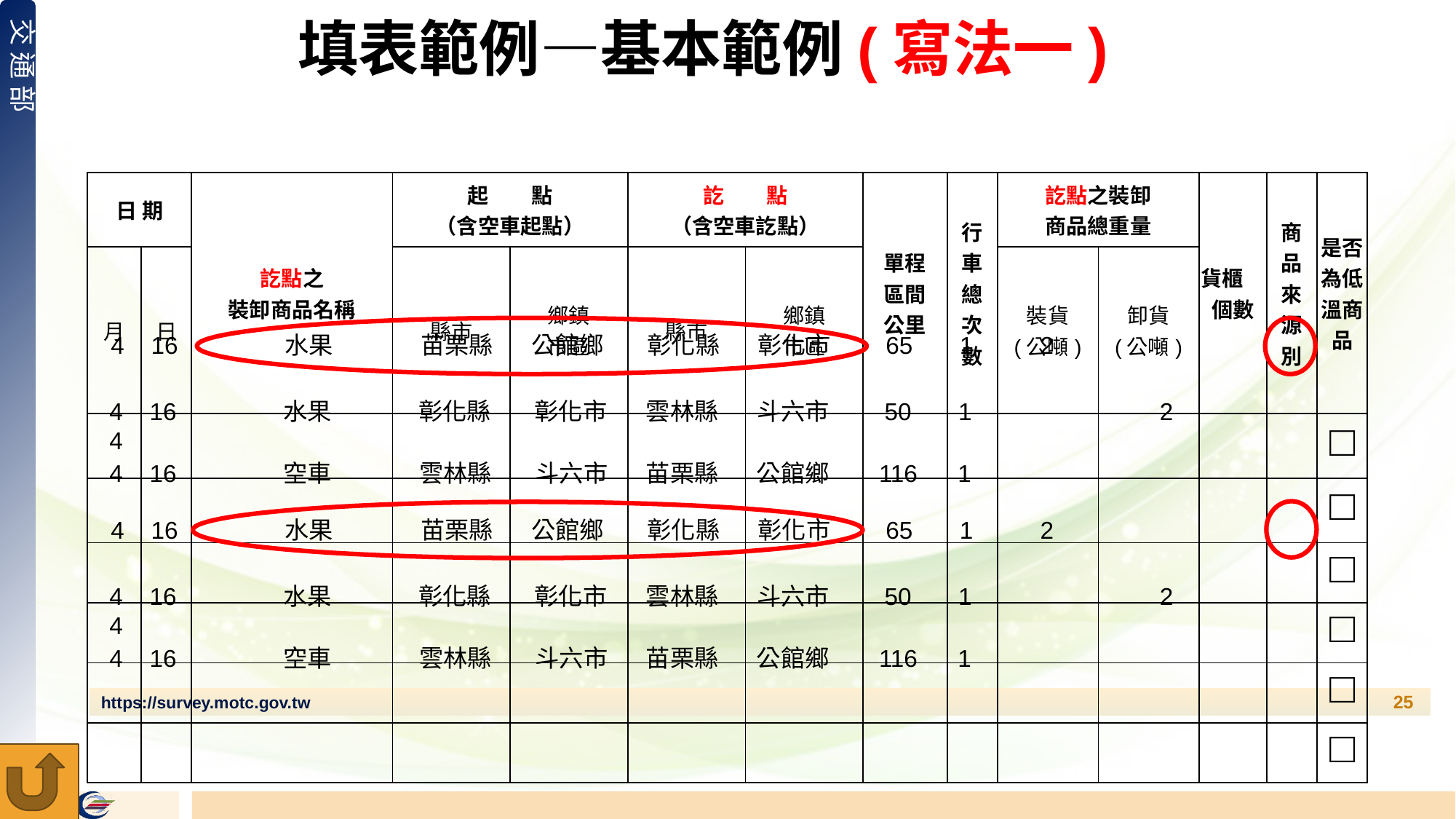

填表範例—基本範例(寫法一)
| 日 期 |  | 訖點之 裝卸商品名稱 | 起　　點 （含空車起點） |  | 訖　　點 （含空車訖點） |  | 單程 區間 公里 | 行 車 總 次 數 | 訖點之裝卸 商品總重量 |  | 貨櫃　個數 | 商 品 來 源 別 | 是否為低溫商品 |
| --- | --- | --- | --- | --- | --- | --- | --- | --- | --- | --- | --- | --- | --- |
| 月 | 日 |  | 縣市 | 鄉鎮 市區 | 縣市 | 鄉鎮 市區 |  |  | 裝貨 (公噸) | 卸貨 (公噸) |  |  |  |
|  |  |  |  |  |  |  |  |  |  |  |  |  | □ |
|  |  |  |  |  |  |  |  |  |  |  |  |  | □ |
|  |  |  |  |  |  |  |  |  |  |  |  |  | □ |
|  |  |  |  |  |  |  |  |  |  |  |  |  | □ |
|  |  |  |  |  |  |  |  |  |  |  |  |  | □ |
|  |  |  |  |  |  |  |  |  |  |  |  |  | □ |

4    16               水果                苗栗縣       公館鄉        彰化縣       彰化市         65       1          2
4    16               水果                彰化縣        彰化市       雲林縣       斗六市         50       1                            2                    4
4    16               空車                雲林縣        斗六市       苗栗縣       公館鄉        116      1

4    16               水果                苗栗縣       公館鄉        彰化縣       彰化市         65       1          2
4    16               水果                彰化縣        彰化市       雲林縣       斗六市         50       1                            2                    4
4    16               空車                雲林縣        斗六市       苗栗縣       公館鄉        116      1
https://survey.motc.gov.tw
25